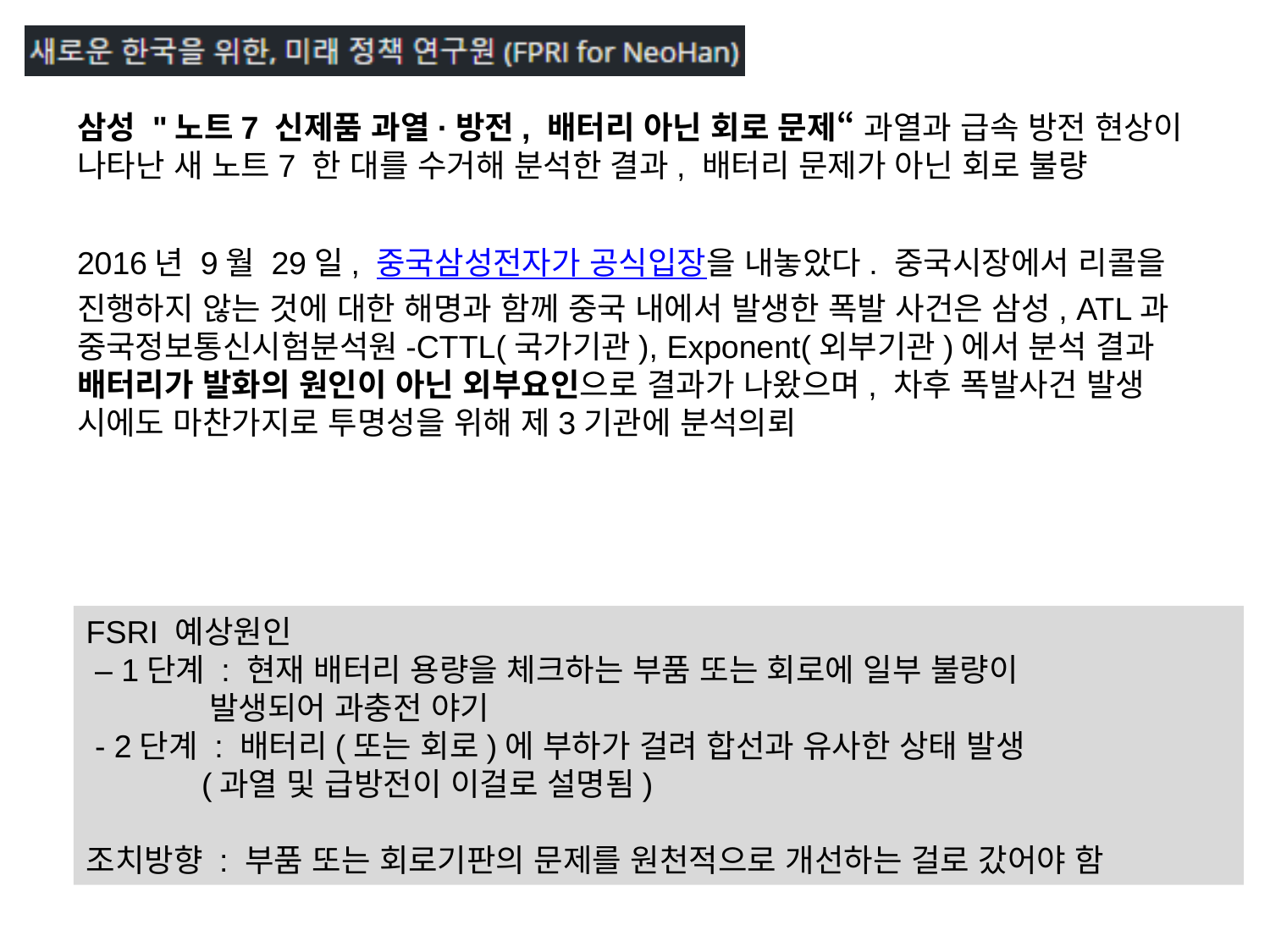

삼성 "노트7 신제품 과열·방전, 배터리 아닌 회로 문제“ 과열과 급속 방전 현상이 나타난 새 노트7 한 대를 수거해 분석한 결과, 배터리 문제가 아닌 회로 불량
2016년 9월 29일, 중국삼성전자가 공식입장을 내놓았다. 중국시장에서 리콜을 진행하지 않는 것에 대한 해명과 함께 중국 내에서 발생한 폭발 사건은 삼성, ATL과 중국정보통신시험분석원-CTTL(국가기관), Exponent(외부기관)에서 분석 결과 배터리가 발화의 원인이 아닌 외부요인으로 결과가 나왔으며, 차후 폭발사건 발생 시에도 마찬가지로 투명성을 위해 제3기관에 분석의뢰
FSRI 예상원인
 – 1단계 : 현재 배터리 용량을 체크하는 부품 또는 회로에 일부 불량이
             발생되어 과충전 야기
 - 2단계 : 배터리(또는 회로)에 부하가 걸려 합선과 유사한 상태 발생
             (과열 및 급방전이 이걸로 설명됨)

조치방향 : 부품 또는 회로기판의 문제를 원천적으로 개선하는 걸로 갔어야 함